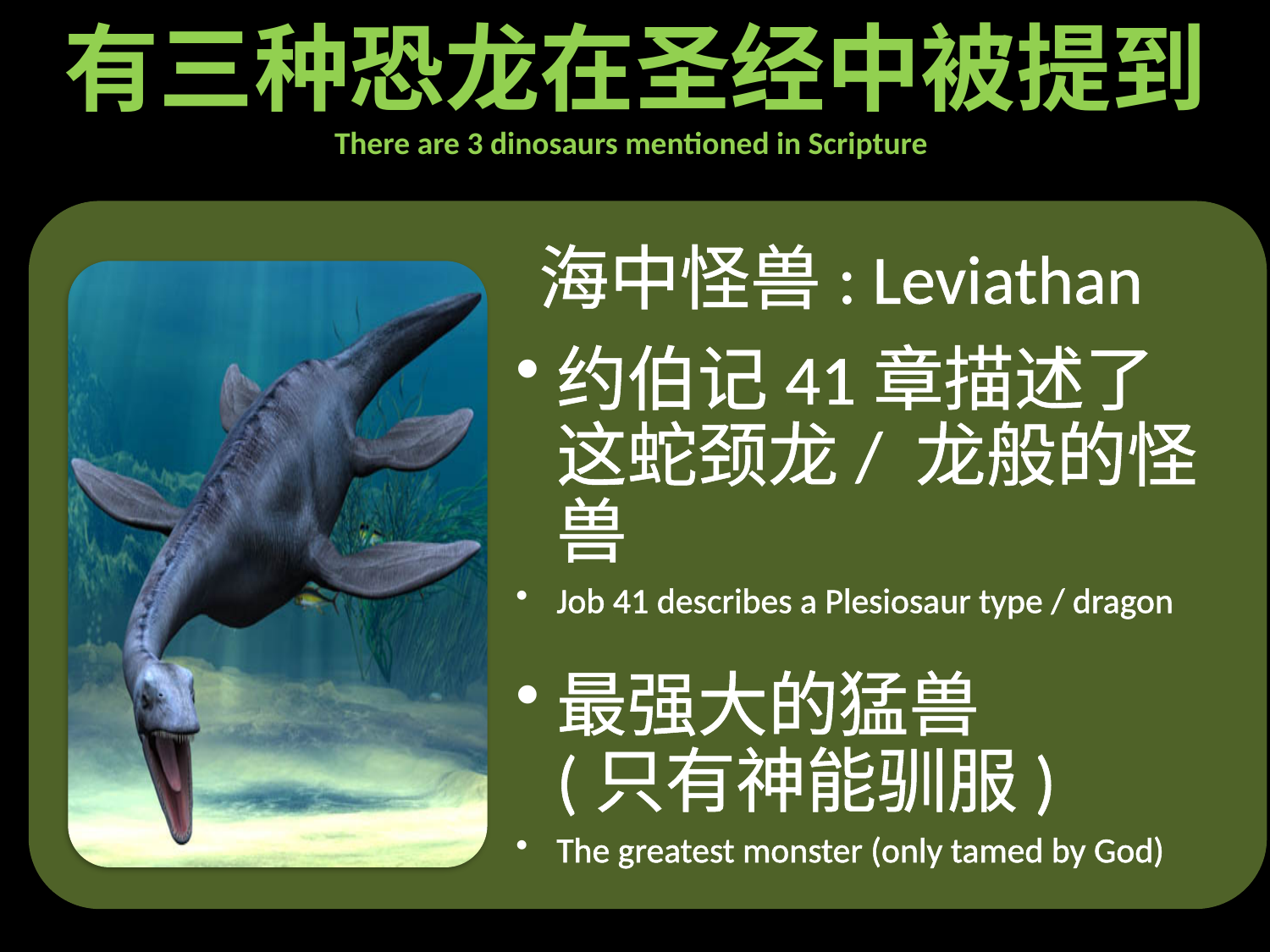

有三种恐龙在圣经中被提到
There are 3 dinosaurs mentioned in Scripture
海中怪兽: Leviathan
约伯记41章描述了这蛇颈龙/ 龙般的怪兽
Job 41 describes a Plesiosaur type / dragon

最强大的猛兽               (只有神能驯服)
The greatest monster (only tamed by God)